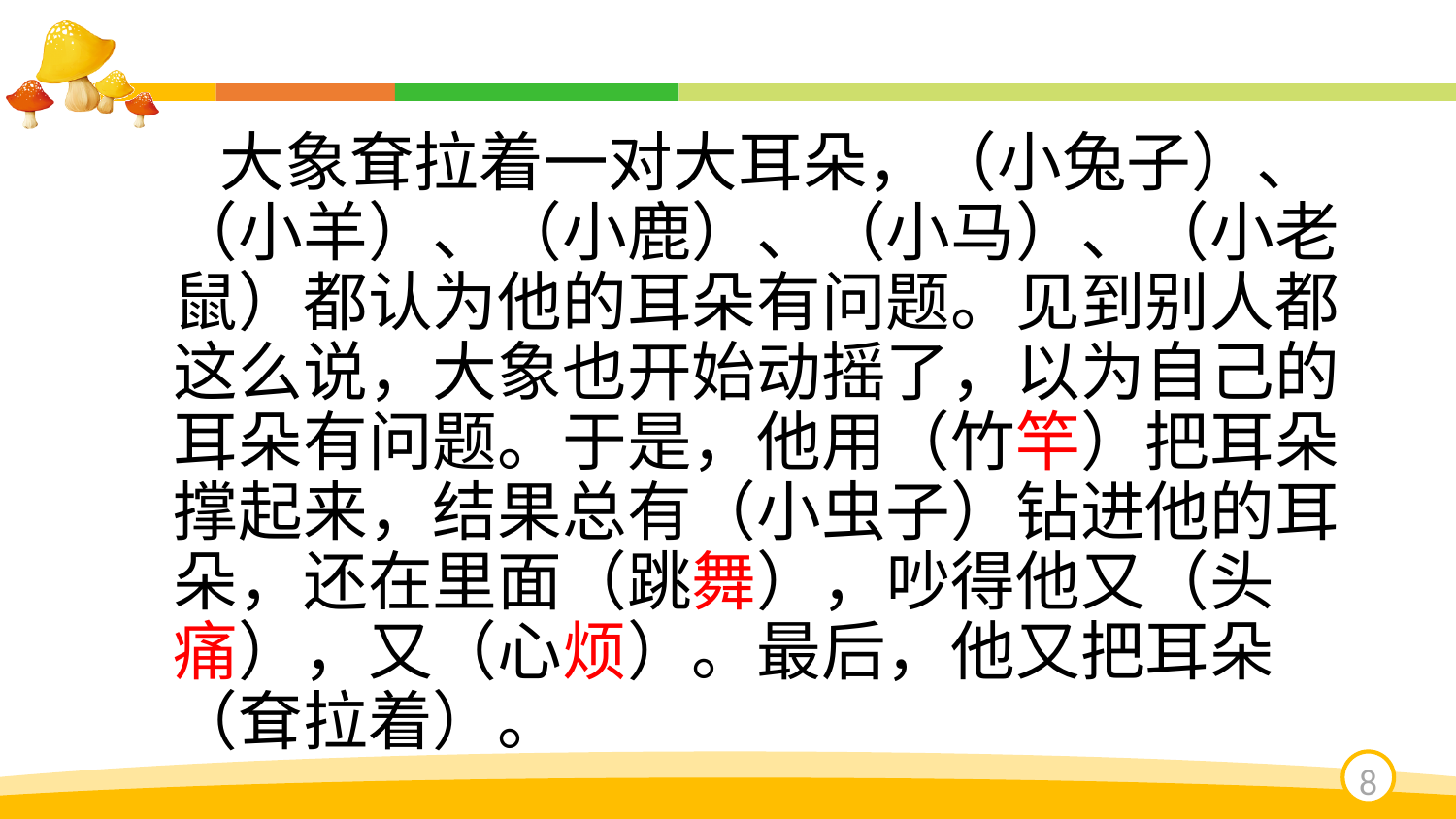

大象耷拉着一对大耳朵，（小兔子）、（小羊）、（小鹿）、（小马）、（小老鼠）都认为他的耳朵有问题。见到别人都这么说，大象也开始动摇了，以为自己的耳朵有问题。于是，他用（竹竿）把耳朵撑起来，结果总有（小虫子）钻进他的耳朵，还在里面（跳舞），吵得他又（头痛），又（心烦）。最后，他又把耳朵（耷拉着）。